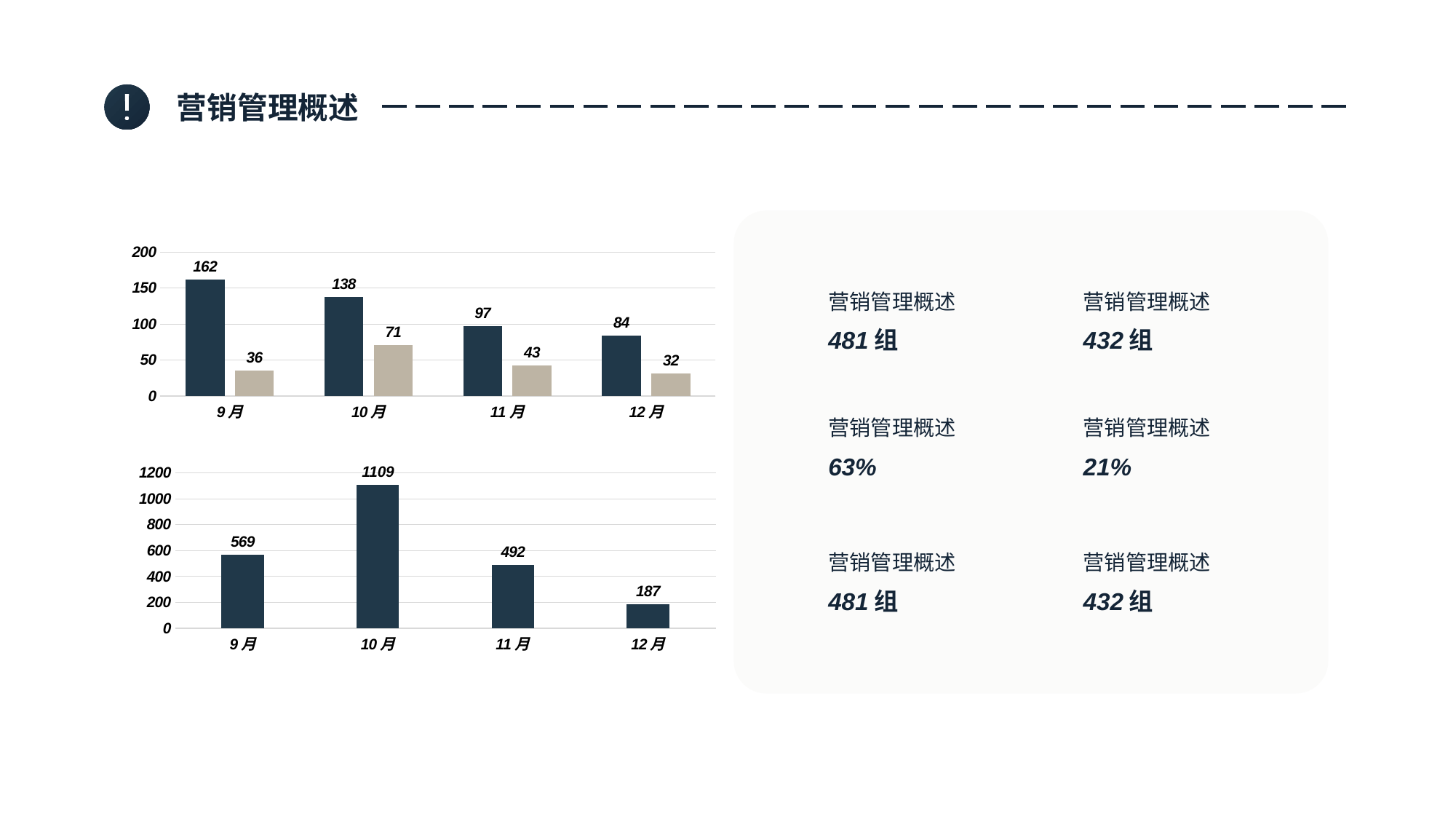

营销管理概述

营销管理概述
481组
营销管理概述
432组
营销管理概述
63%
营销管理概述
21%
营销管理概述
481组
营销管理概述
432组

### Chart

| Category | 推荐客户 | 客户到访 |
|---|---|---|
| 9月 | 162.0 | 36.0 |
| 10月 | 138.0 | 71.0 |
| 11月 | 97.0 | 43.0 |
| 12月 | 84.0 | 32.0 |

### Chart

| Category | 认购金额 |
|---|---|
| 9月 | 569.0 |
| 10月 | 1109.0 |
| 11月 | 492.0 |
| 12月 | 187.0 |